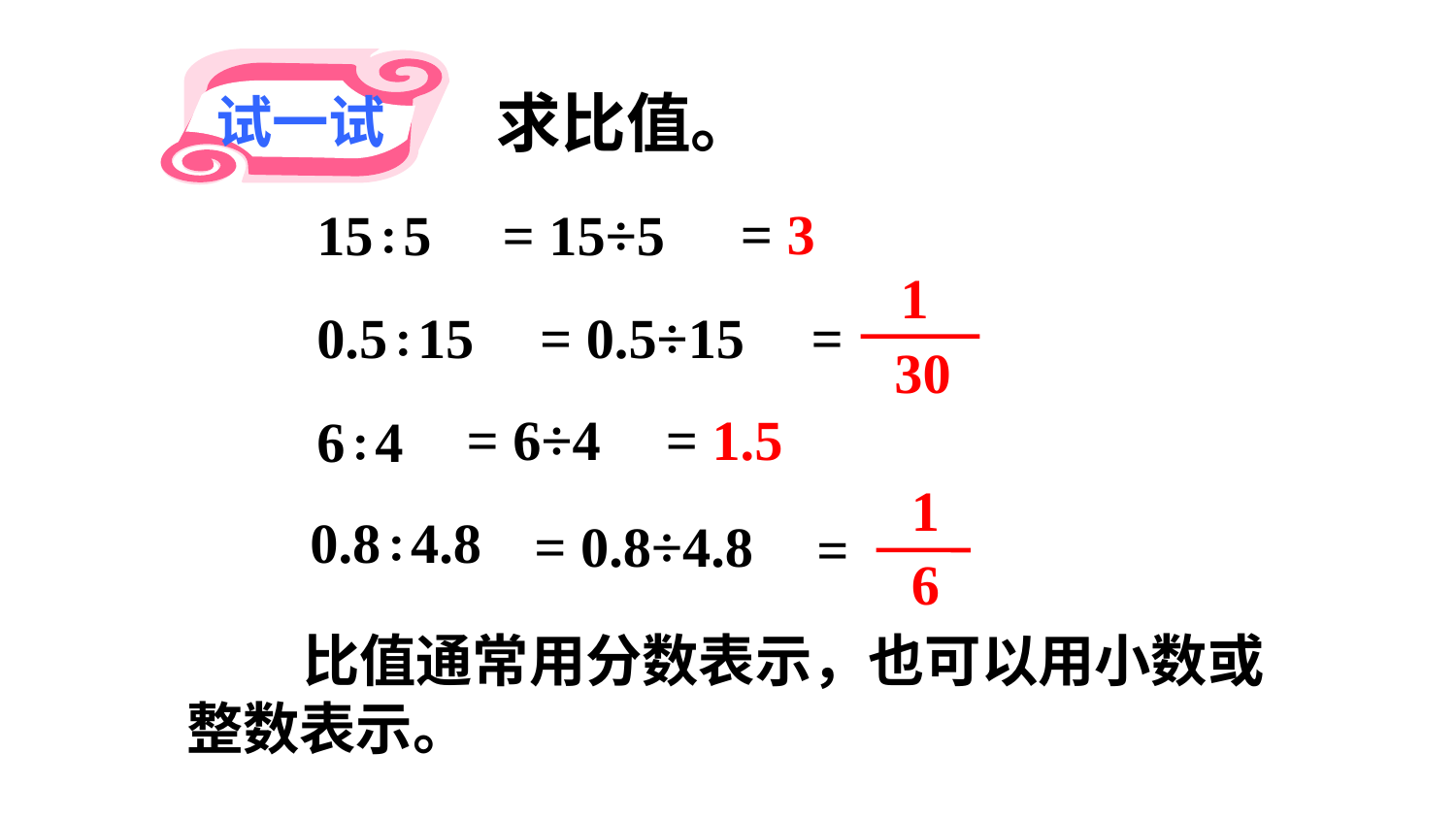

试一试
求比值。
= 3
15∶5
= 15÷5
1
30

=
0.5∶15
= 0.5÷15
= 1.5
= 6÷4
6∶4
1
6

=
0.8∶4.8
= 0.8÷4.8
        比值通常用分数表示，也可以用小数或整数表示。